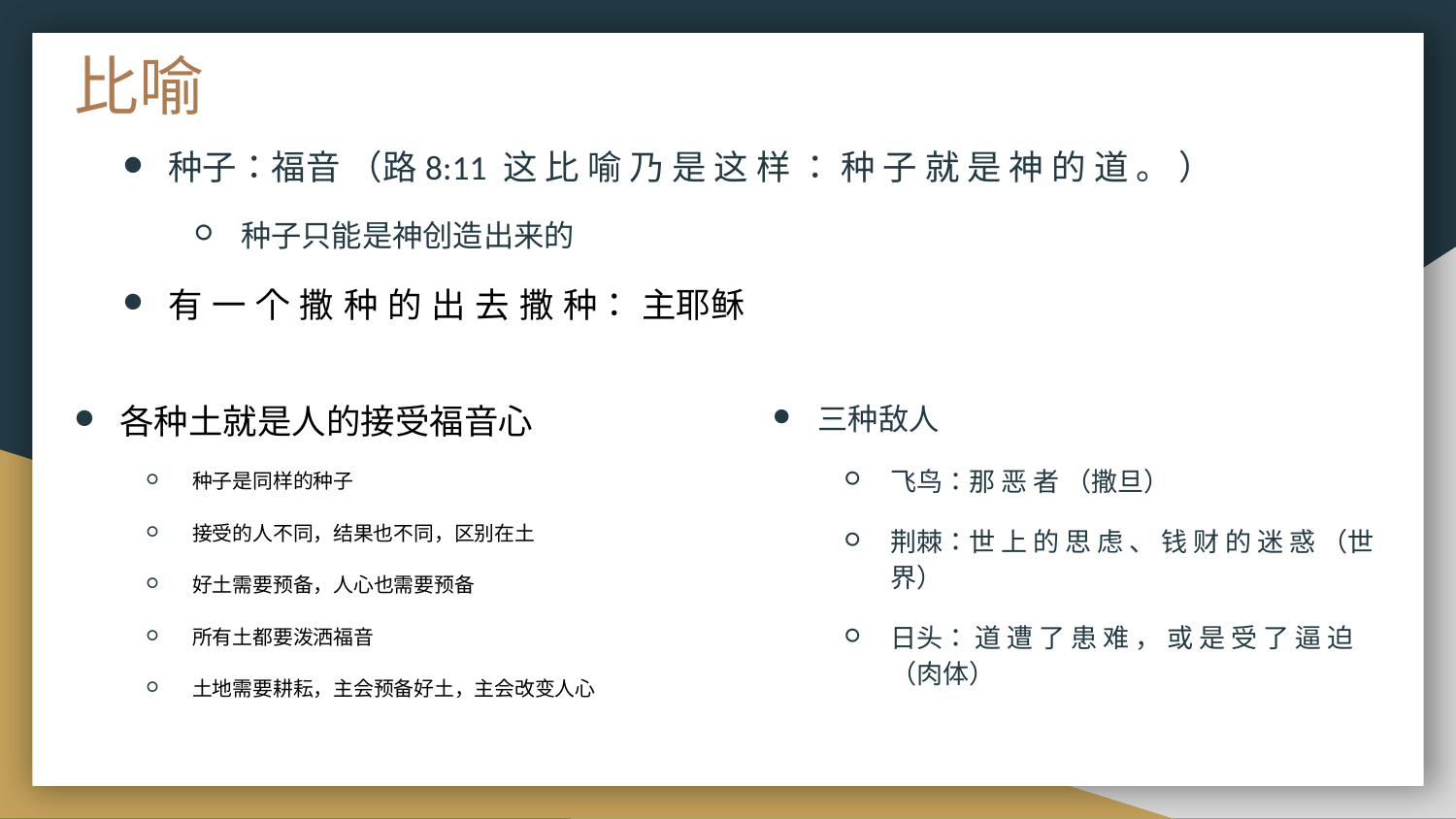

# 比喻
种子：福音 （路8:11 这 比 喻 乃 是 这 样 ： 种 子 就 是 神 的 道 。 ）
种子只能是神创造出来的
有 一 个 撒 种 的 出 去 撒 种： 主耶稣

各种土就是人的接受福音心
种子是同样的种子
接受的人不同，结果也不同，区别在土
好土需要预备，人心也需要预备
所有土都要泼洒福音
土地需要耕耘，主会预备好土，主会改变人心

三种敌人
飞鸟：那 恶 者 （撒旦）
荆棘：世 上 的 思 虑 、 钱 财 的 迷 惑 （世界）
日头： 道 遭 了 患 难 ， 或 是 受 了 逼 迫  （肉体）